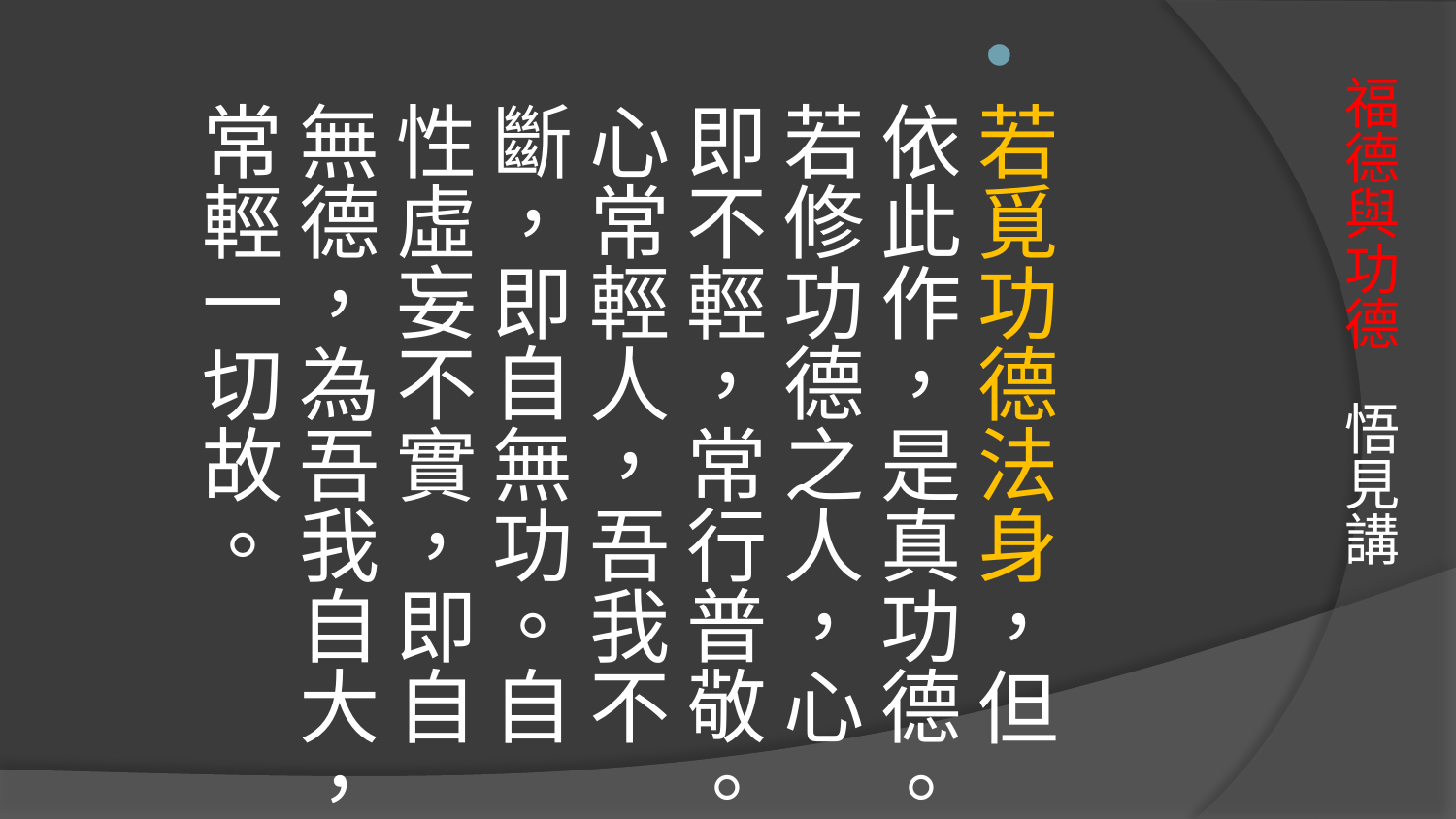

若覓功德法身，但依此作，是真功德。若修功德之人，心即不輕，常行普敬。心常輕人，吾我不斷，即自無功。自性虛妄不實，即自無德，為吾我自大，常輕一切故。
# 福德與功德    悟見講